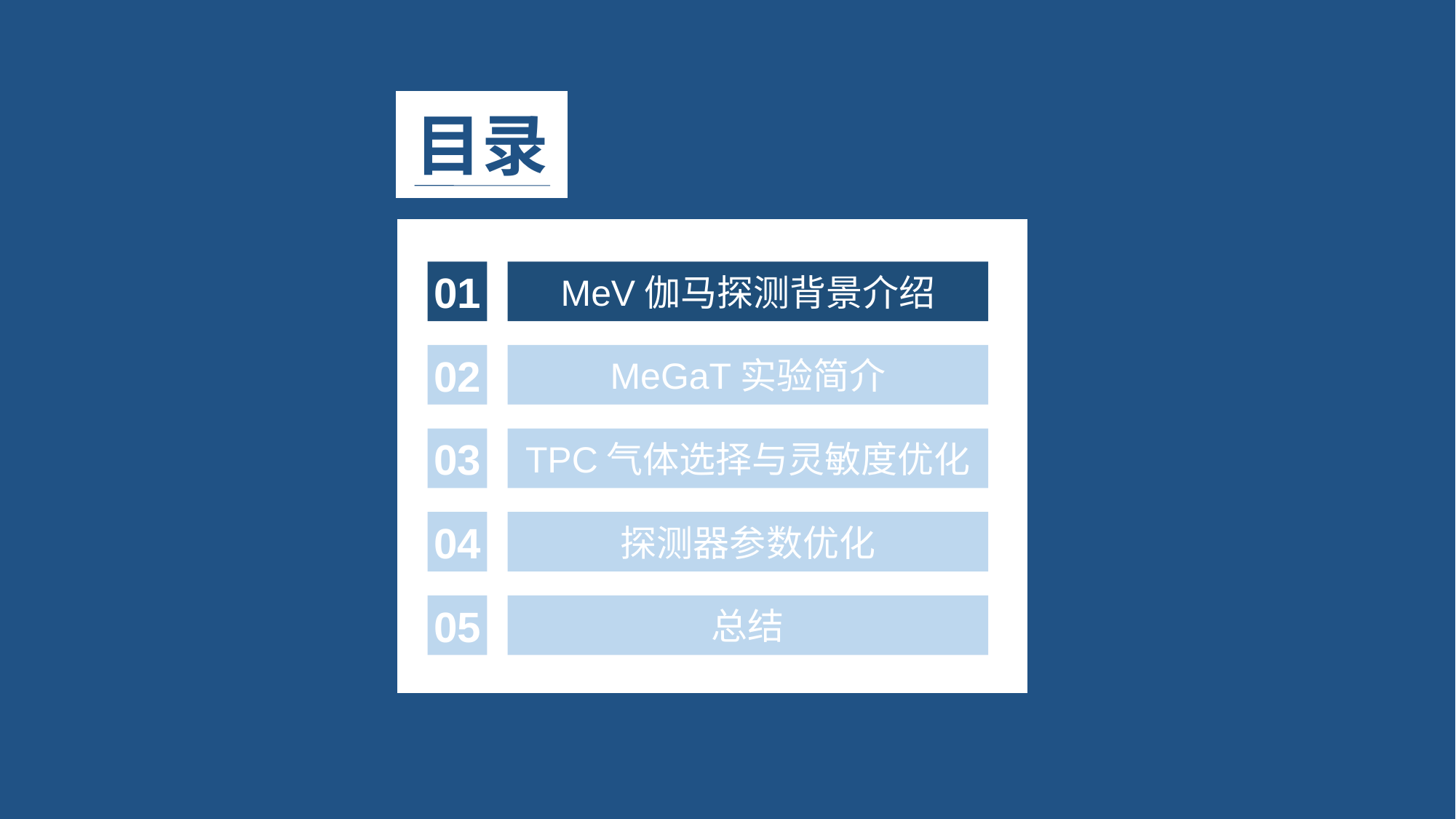

目录

01
MeV伽马探测背景介绍
02
MeGaT实验简介
03
TPC气体选择与灵敏度优化
04
探测器参数优化
05
总结